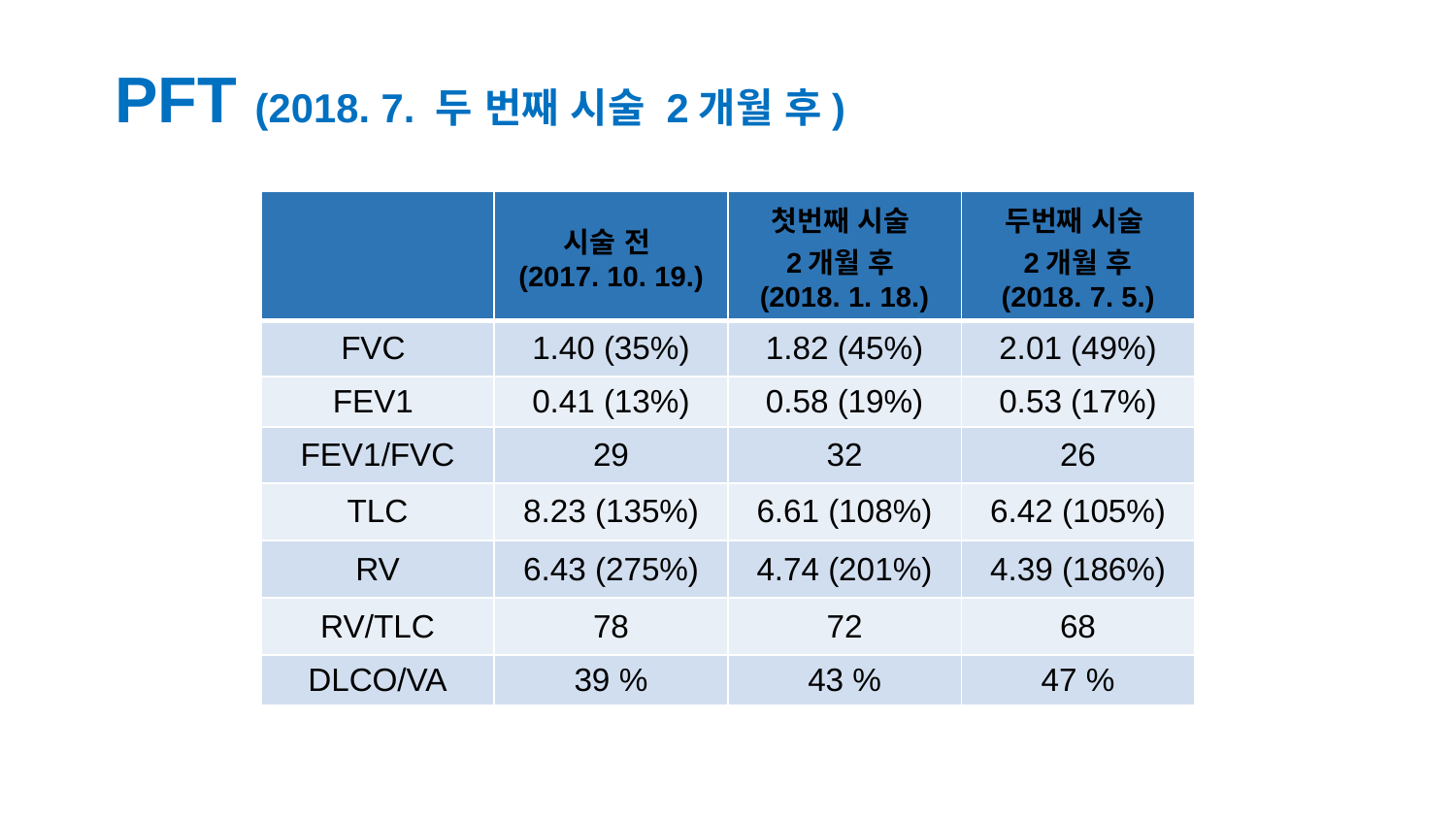

# PFT (2018. 7. 두 번째 시술 2개월 후)

|  | 시술 전 (2017. 10. 19.) | 첫번째 시술 2개월 후 (2018. 1. 18.) | 두번째 시술 2개월 후 (2018. 7. 5.) |
| --- | --- | --- | --- |
| FVC | 1.40 (35%) | 1.82 (45%) | 2.01 (49%) |
| FEV1 | 0.41 (13%) | 0.58 (19%) | 0.53 (17%) |
| FEV1/FVC | 29 | 32 | 26 |
| TLC | 8.23 (135%) | 6.61 (108%) | 6.42 (105%) |
| RV | 6.43 (275%) | 4.74 (201%) | 4.39 (186%) |
| RV/TLC | 78 | 72 | 68 |
| DLCO/VA | 39 % | 43 % | 47 % |